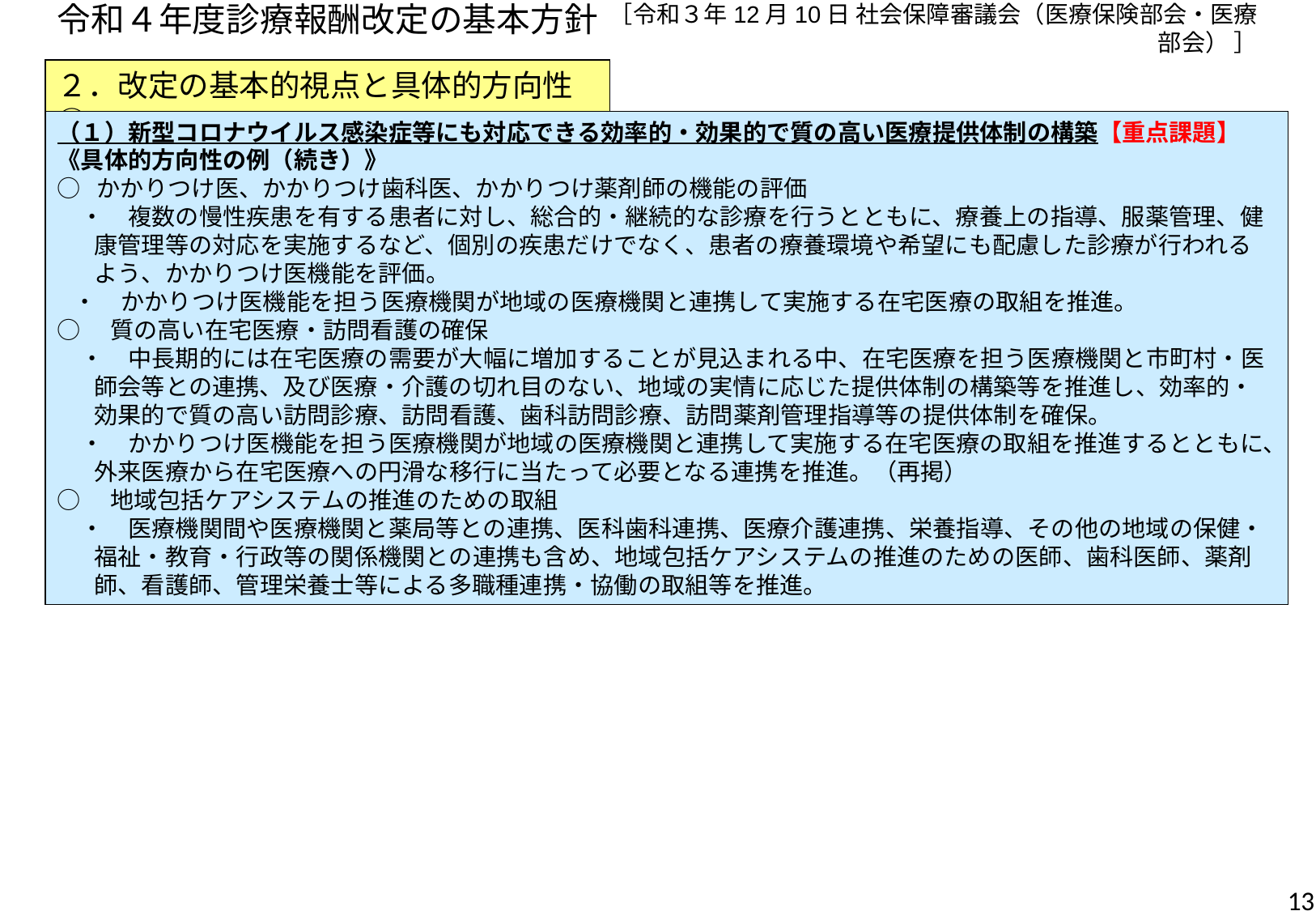

# 令和４年度診療報酬改定の基本方針
［令和３年12月10日 社会保障審議会（医療保険部会・医療部会） ］
２．改定の基本的視点と具体的方向性④
（１）新型コロナウイルス感染症等にも対応できる効率的・効果的で質の高い医療提供体制の構築【重点課題】
《具体的方向性の例（続き）》
○  かかりつけ医、かかりつけ歯科医、かかりつけ薬剤師の機能の評価
　・　複数の慢性疾患を有する患者に対し、総合的・継続的な診療を行うとともに、療養上の指導、服薬管理、健
      康管理等の対応を実施するなど、個別の疾患だけでなく、患者の療養環境や希望にも配慮した診療が行われる
      よう、かかりつけ医機能を評価。
  ・　かかりつけ医機能を担う医療機関が地域の医療機関と連携して実施する在宅医療の取組を推進。
○　質の高い在宅医療・訪問看護の確保
　・　中長期的には在宅医療の需要が大幅に増加することが見込まれる中、在宅医療を担う医療機関と市町村・医
      師会等との連携、及び医療・介護の切れ目のない、地域の実情に応じた提供体制の構築等を推進し、効率的・
      効果的で質の高い訪問診療、訪問看護、歯科訪問診療、訪問薬剤管理指導等の提供体制を確保。
　・　かかりつけ医機能を担う医療機関が地域の医療機関と連携して実施する在宅医療の取組を推進するとともに、
      外来医療から在宅医療への円滑な移行に当たって必要となる連携を推進。（再掲）
○　地域包括ケアシステムの推進のための取組
　・　医療機関間や医療機関と薬局等との連携、医科歯科連携、医療介護連携、栄養指導、その他の地域の保健・
      福祉・教育・行政等の関係機関との連携も含め、地域包括ケアシステムの推進のための医師、歯科医師、薬剤
      師、看護師、管理栄養士等による多職種連携・協働の取組等を推進。
13